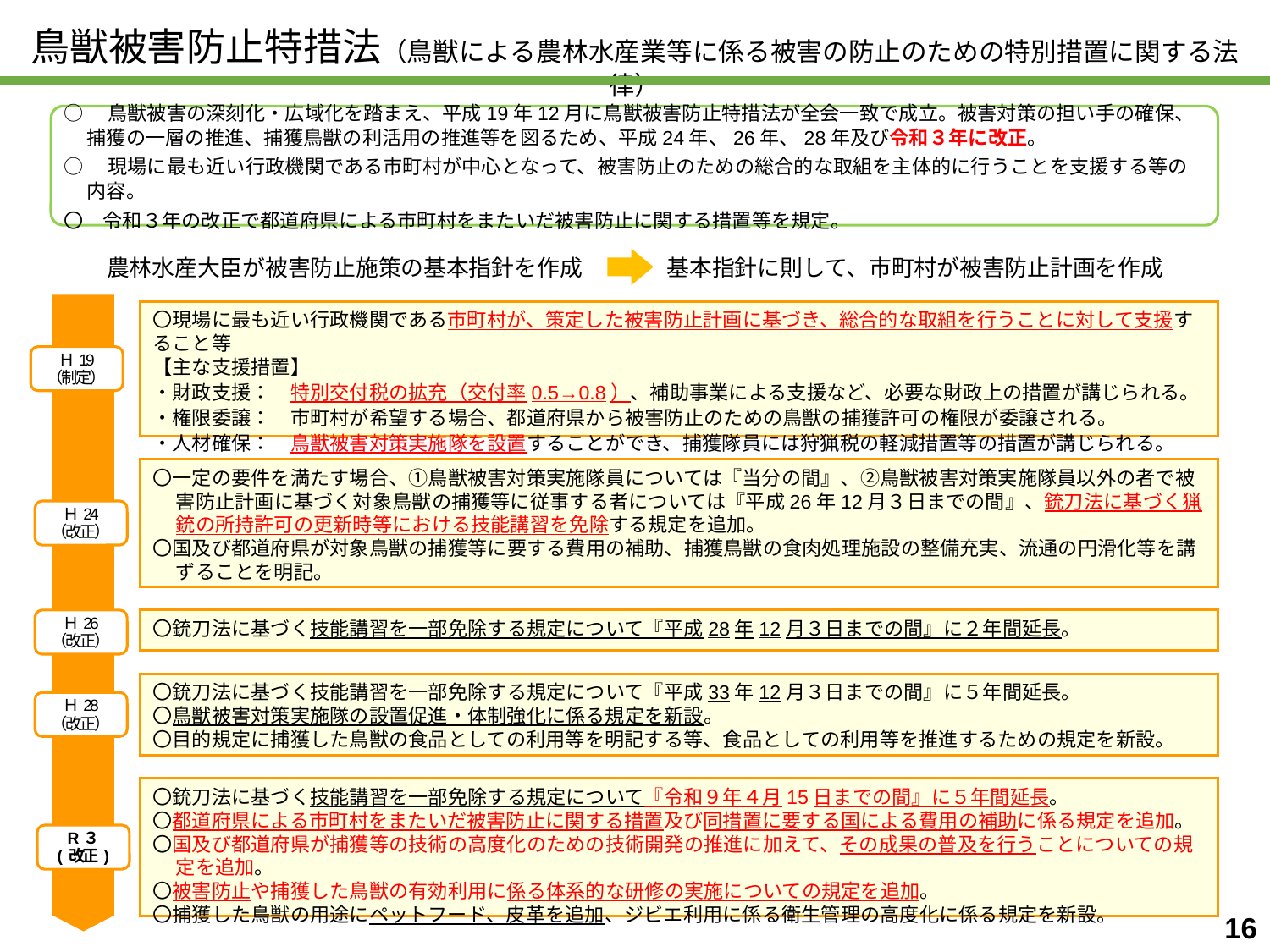

鳥獣被害防止特措法（鳥獣による農林水産業等に係る被害の防止のための特別措置に関する法律）
○　鳥獣被害の深刻化・広域化を踏まえ、平成19年12月に鳥獣被害防止特措法が全会一致で成立。被害対策の担い手の確保、捕獲の一層の推進、捕獲鳥獣の利活用の推進等を図るため、平成24年、26年、28年及び令和３年に改正。
○　現場に最も近い行政機関である市町村が中心となって、被害防止のための総合的な取組を主体的に行うことを支援する等の内容。
〇　令和３年の改正で都道府県による市町村をまたいだ被害防止に関する措置等を規定。

農林水産大臣が被害防止施策の基本指針を作成
基本指針に則して、市町村が被害防止計画を作成
〇現場に最も近い行政機関である市町村が、策定した被害防止計画に基づき、総合的な取組を行うことに対して支援すること等
【主な支援措置】
・財政支援：　特別交付税の拡充（交付率0.5→0.8）、補助事業による支援など、必要な財政上の措置が講じられる。
・権限委譲：　市町村が希望する場合、都道府県から被害防止のための鳥獣の捕獲許可の権限が委譲される。
・人材確保：　鳥獣被害対策実施隊を設置することができ、捕獲隊員には狩猟税の軽減措置等の措置が講じられる。
Ｈ19
（ 制定 ）
〇一定の要件を満たす場合、①鳥獣被害対策実施隊員については『当分の間』、②鳥獣被害対策実施隊員以外の者で被害防止計画に基づく対象鳥獣の捕獲等に従事する者については『平成26年12月３日までの間』、銃刀法に基づく猟銃の所持許可の更新時等における技能講習を免除する規定を追加。
〇国及び都道府県が対象鳥獣の捕獲等に要する費用の補助、捕獲鳥獣の食肉処理施設の整備充実、流通の円滑化等を講ずることを明記。
Ｈ24
（ 改正 ）

〇銃刀法に基づく技能講習を一部免除する規定について『平成28年12月３日までの間』に２年間延長。
Ｈ26
（ 改正 ）
〇銃刀法に基づく技能講習を一部免除する規定について『平成33年12月３日までの間』に５年間延長。
〇鳥獣被害対策実施隊の設置促進・体制強化に係る規定を新設。
〇目的規定に捕獲した鳥獣の食品としての利用等を明記する等、食品としての利用等を推進するための規定を新設。
Ｈ28
（ 改正 ）
〇銃刀法に基づく技能講習を一部免除する規定について『令和９年４月15日までの間』に５年間延長。
〇都道府県による市町村をまたいだ被害防止に関する措置及び同措置に要する国による費用の補助に係る規定を追加。
〇国及び都道府県が捕獲等の技術の高度化のための技術開発の推進に加えて、その成果の普及を行うことについての規定を追加。
〇被害防止や捕獲した鳥獣の有効利用に係る体系的な研修の実施についての規定を追加。
〇捕獲した鳥獣の用途にペットフード、皮革を追加、ジビエ利用に係る衛生管理の高度化に係る規定を新設。
R３
( 改正 )
16